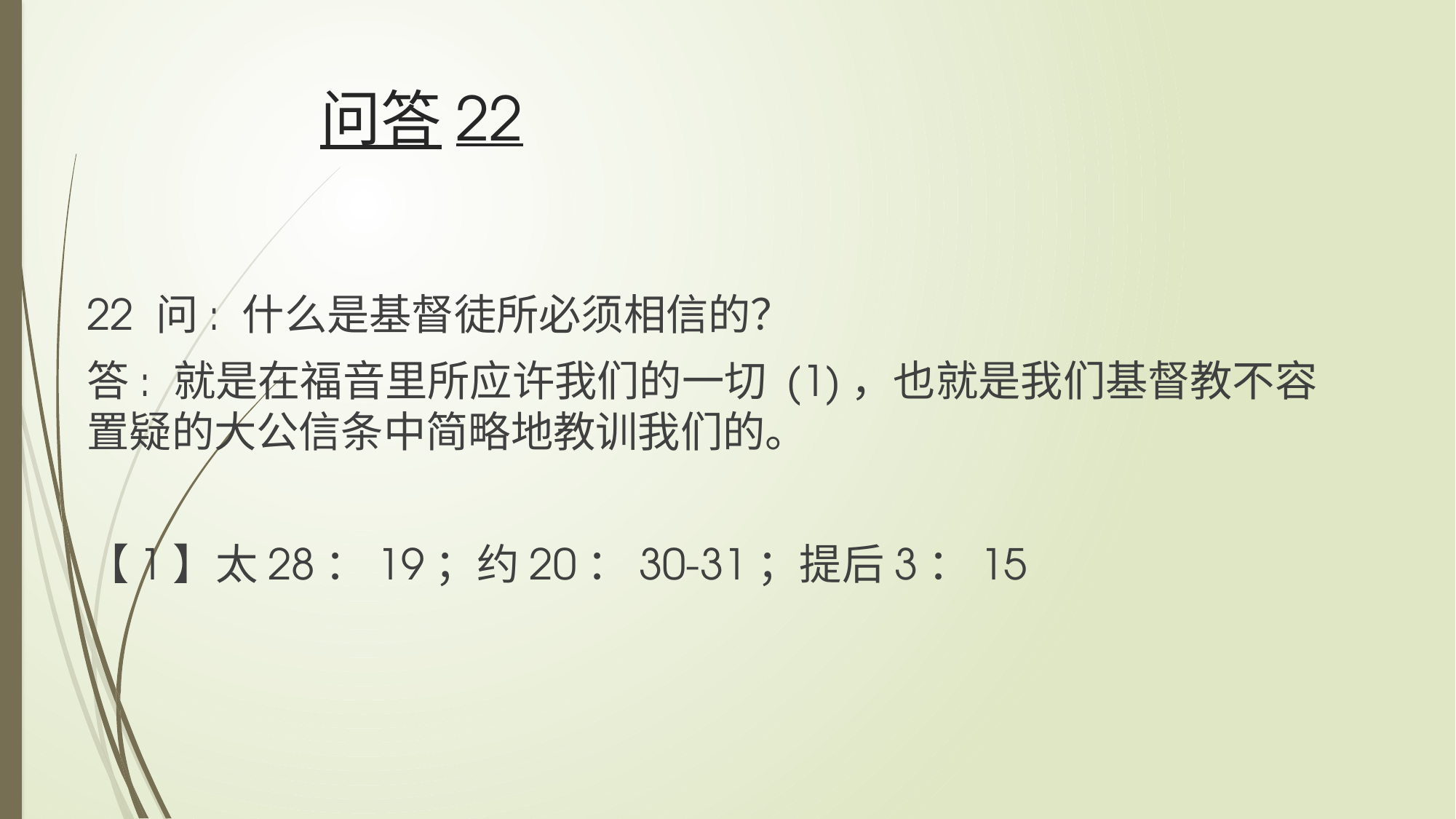

# 问答22
22 问: 什么是基督徒所必须相信的？
答: 就是在福音里所应许我们的一切 (1)，也就是我们基督教不容置疑的大公信条中简略地教训我们的。

【1】太28：19；约20：30-31；提后3：15